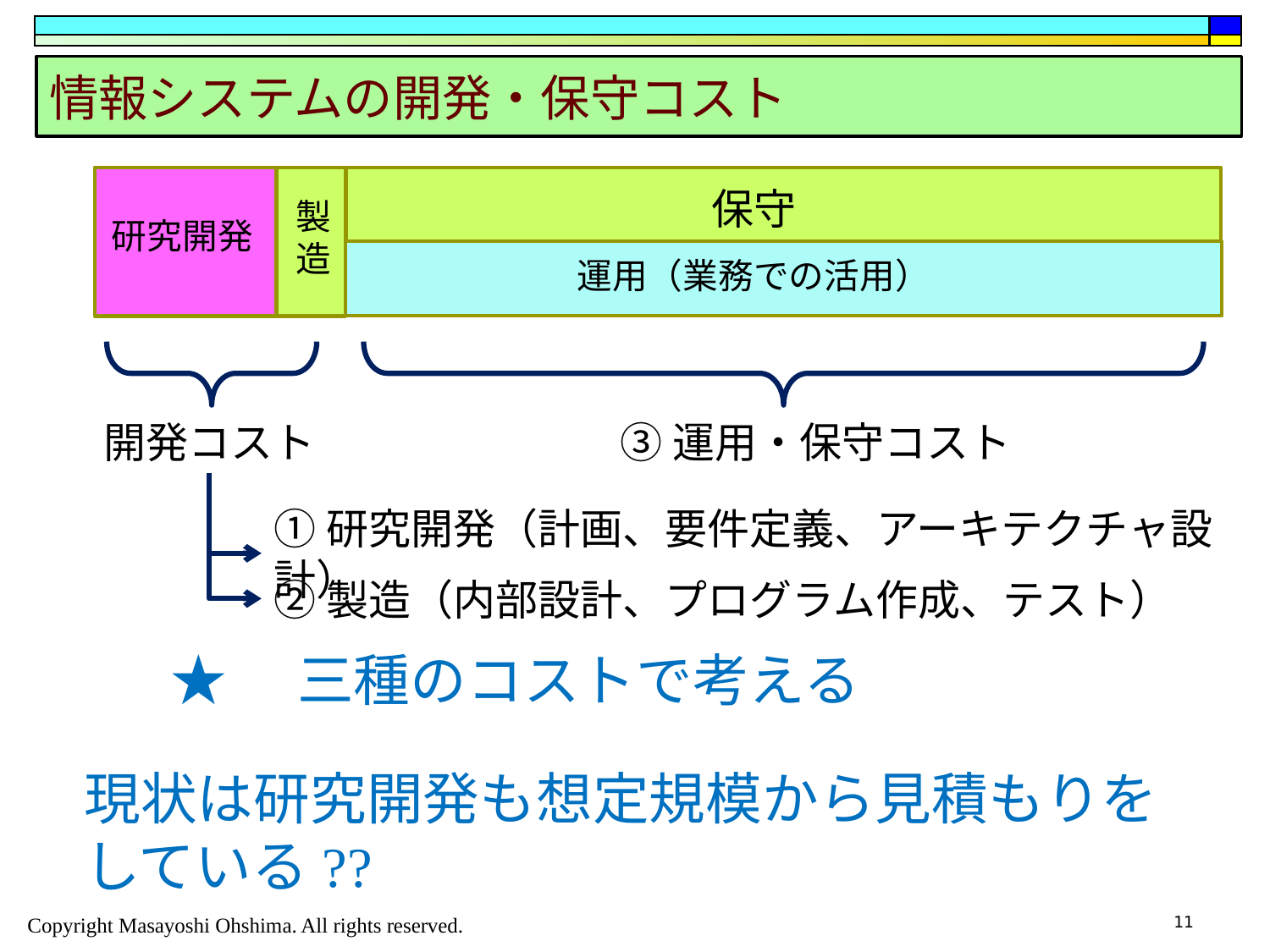

# 情報システムの開発・保守コスト

保守
製造
研究開発

運用（業務での活用）

開発コスト
③運用・保守コスト
①研究開発（計画、要件定義、アーキテクチャ設計）
②製造（内部設計、プログラム作成、テスト）
★　三種のコストで考える
現状は研究開発も想定規模から見積もりをしている??
11